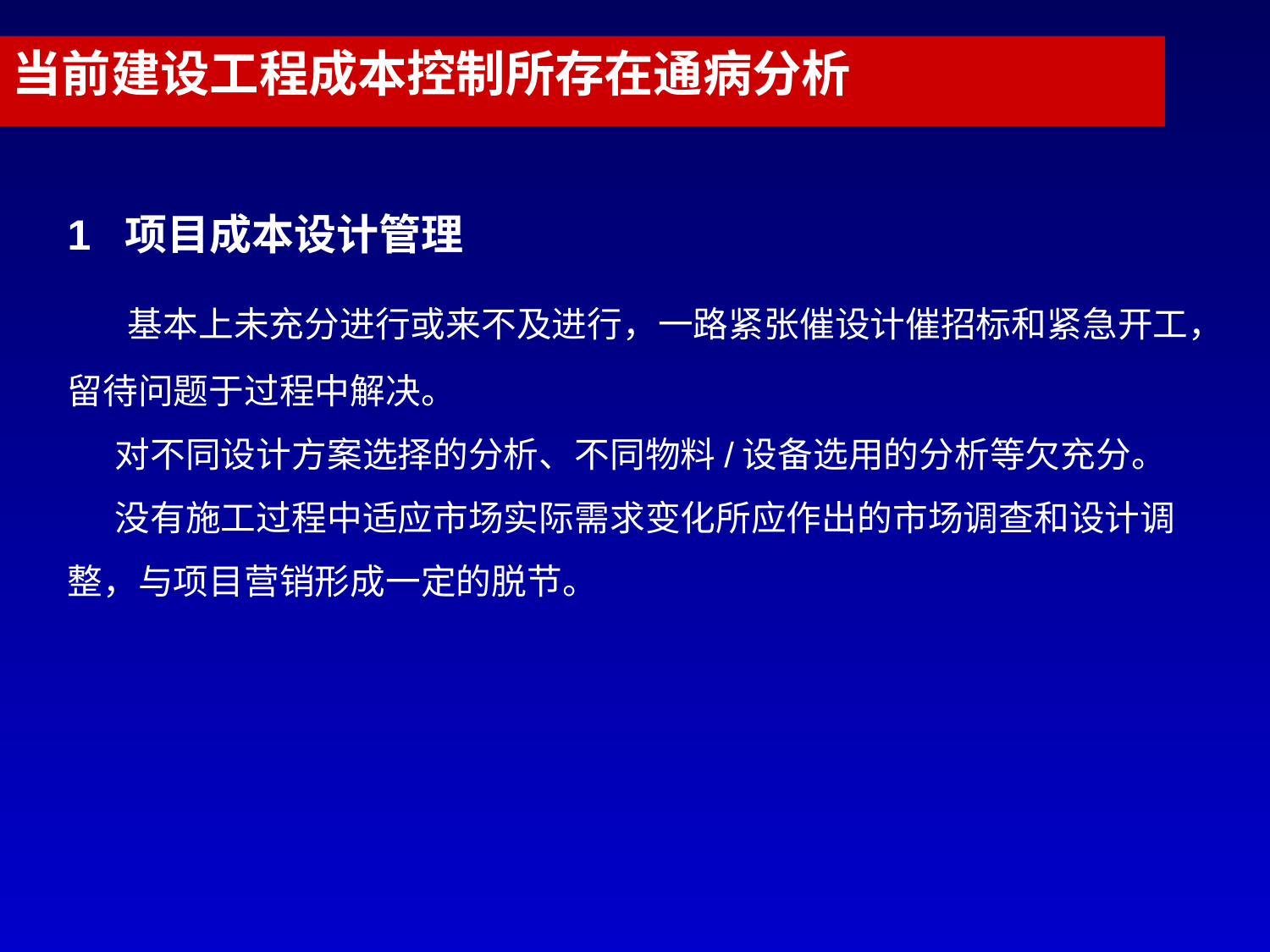

当前建设工程成本控制所存在通病分析
1  项目成本设计管理
     基本上未充分进行或来不及进行，一路紧张催设计催招标和紧急开工，留待问题于过程中解决。
     对不同设计方案选择的分析、不同物料/设备选用的分析等欠充分。
     没有施工过程中适应市场实际需求变化所应作出的市场调查和设计调整，与项目营销形成一定的脱节。

3